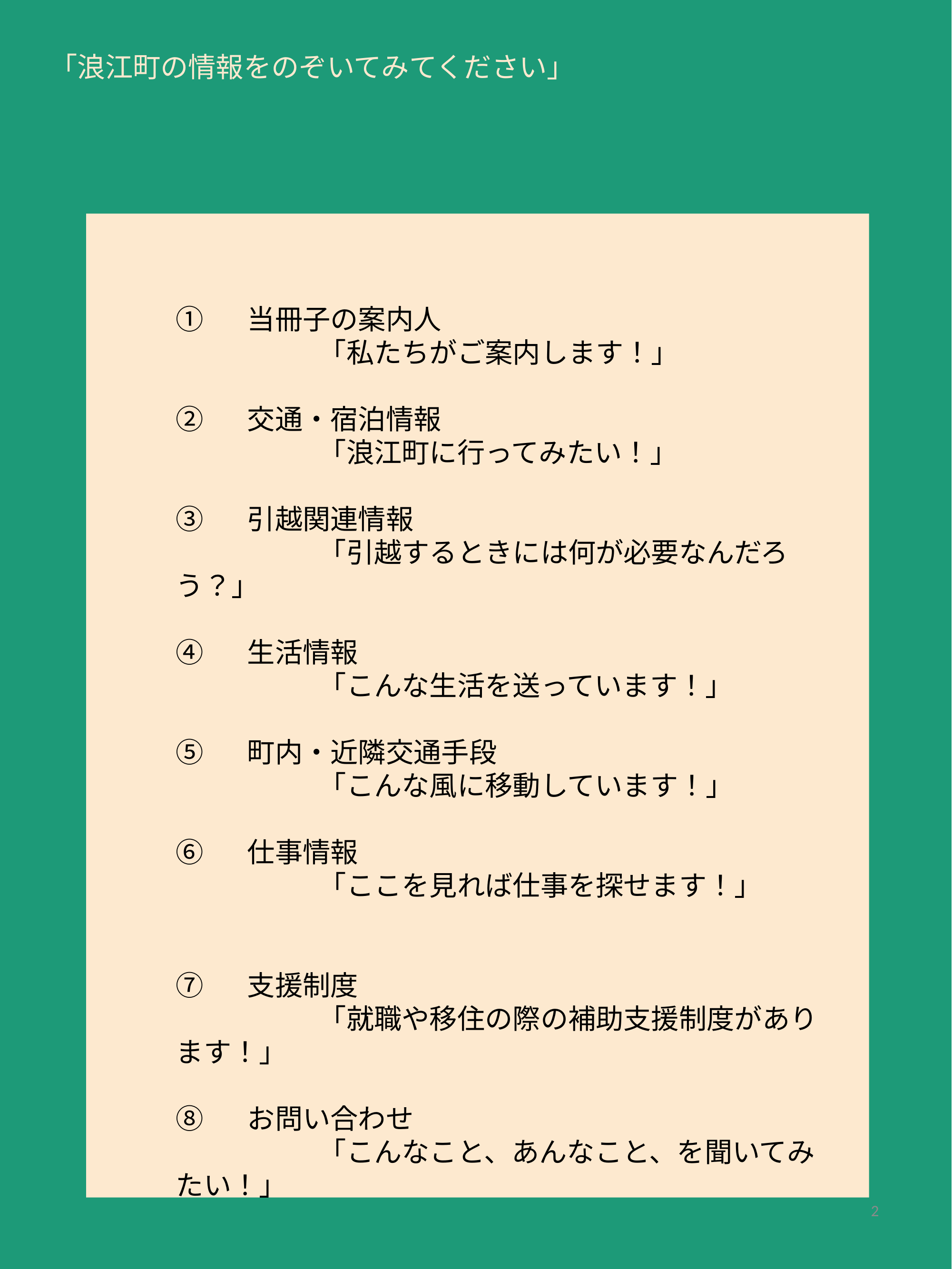

「浪江町の情報をのぞいてみてください」

①	当冊子の案内人
		「私たちがご案内します！」

②	交通・宿泊情報
		「浪江町に行ってみたい！」

③	引越関連情報
		「引越するときには何が必要なんだろう？」

④	生活情報
		「こんな生活を送っています！」

⑤	町内・近隣交通手段
		「こんな風に移動しています！」

⑥	仕事情報
		「ここを見れば仕事を探せます！」

⑦	支援制度
		「就職や移住の際の補助支援制度があります！」

⑧	お問い合わせ
		「こんなこと、あんなこと、を聞いてみたい！」
2